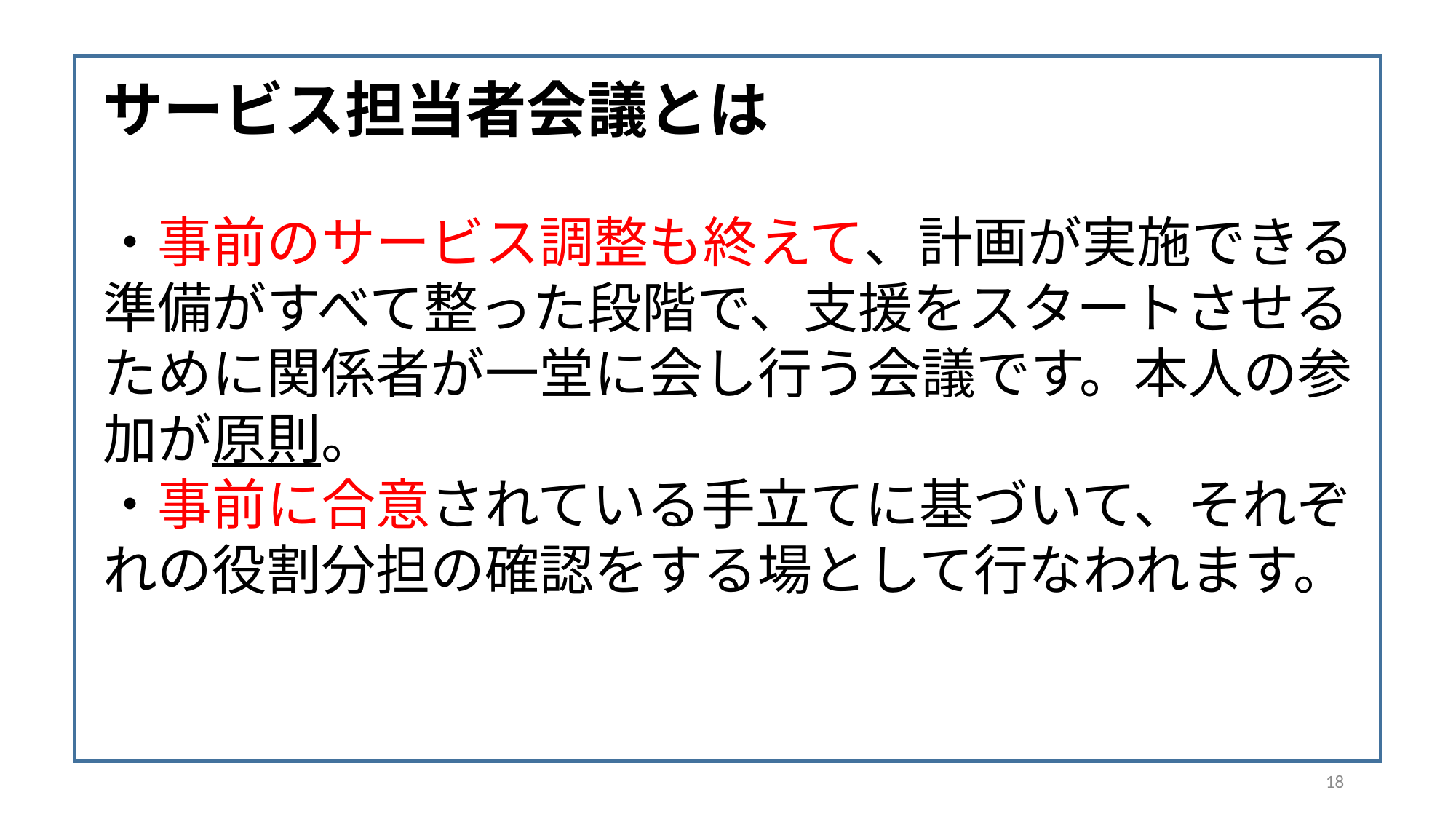

# サービス担当者会議とは

・事前のサービス調整も終えて、計画が実施できる準備がすべて整った段階で、支援をスタートさせるために関係者が一堂に会し行う会議です。本人の参加が原則。
・事前に合意されている手立てに基づいて、それぞれの役割分担の確認をする場として行なわれます。
18